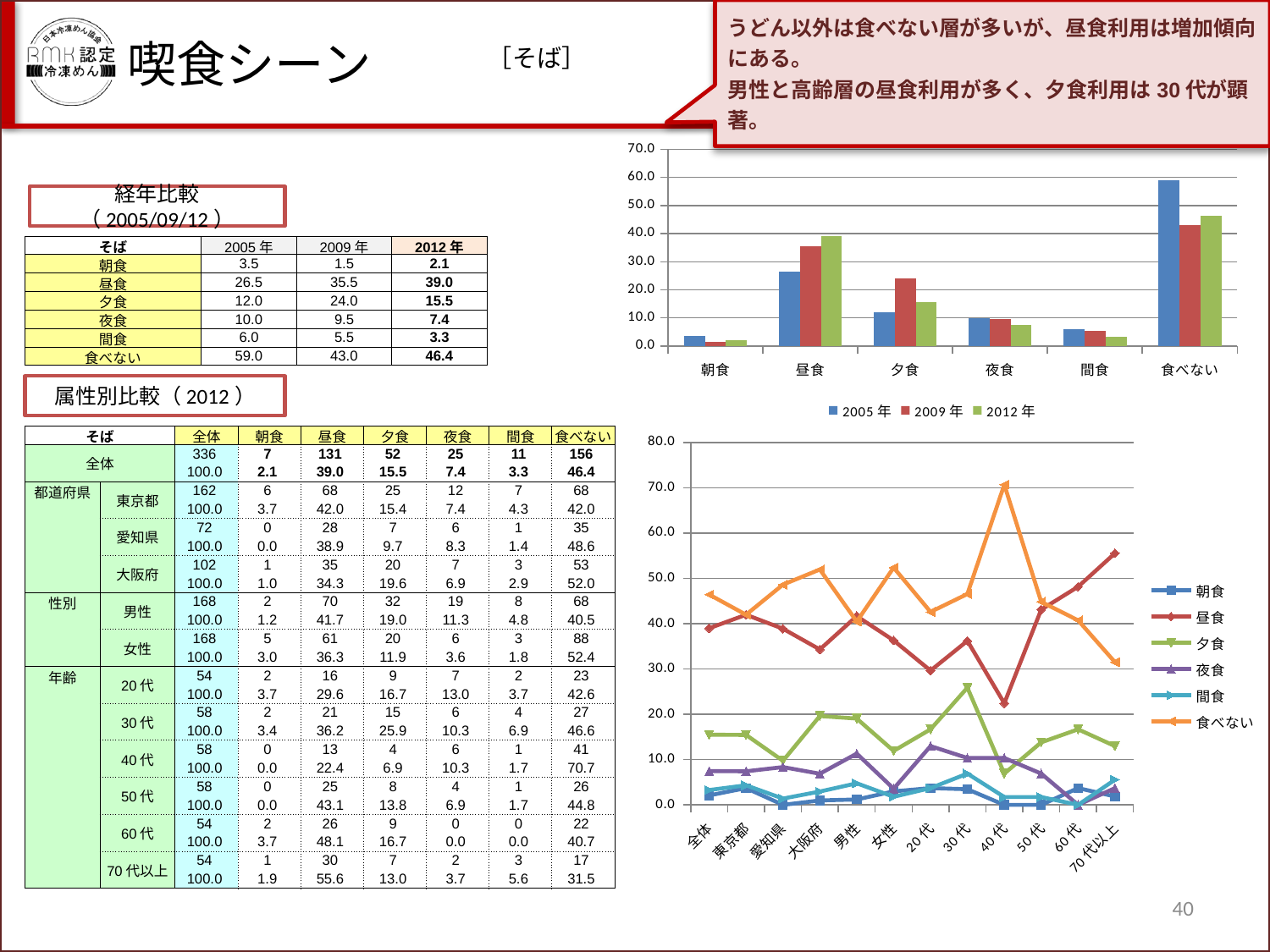

うどん以外は食べない層が多いが、昼食利用は増加傾向にある。
男性と高齢層の昼食利用が多く、夕食利用は30代が顕著。
喫食シーン
［そば］

### Chart

| Category | 2005年 | 2009年 | 2012年 |
|---|---|---|---|
| 朝食 | 3.5 | 1.5 | 2.083333333333335 |
| 昼食 | 26.5 | 35.5 | 38.98809523809526 |
| 夕食 | 12.0 | 24.0 | 15.476190476190473 |
| 夜食 | 10.0 | 9.5 | 7.440476190476193 |
| 間食 | 6.0 | 5.5 | 3.2738095238095237 |
| 食べない | 59.0 | 43.0 | 46.428571428571466 |
経年比較（2005/09/12）
| そば | 2005年 | 2009年 | 2012年 |
| --- | --- | --- | --- |
| 朝食 | 3.5 | 1.5 | 2.1 |
| 昼食 | 26.5 | 35.5 | 39.0 |
| 夕食 | 12.0 | 24.0 | 15.5 |
| 夜食 | 10.0 | 9.5 | 7.4 |
| 間食 | 6.0 | 5.5 | 3.3 |
| 食べない | 59.0 | 43.0 | 46.4 |
属性別比較（2012）
| そば |  | 全体 | 朝食 | 昼食 | 夕食 | 夜食 | 間食 | 食べない |
| --- | --- | --- | --- | --- | --- | --- | --- | --- |
| 全体 |  | 336 | 7 | 131 | 52 | 25 | 11 | 156 |
|  |  | 100.0 | 2.1 | 39.0 | 15.5 | 7.4 | 3.3 | 46.4 |
| 都道府県 | 東京都 | 162 | 6 | 68 | 25 | 12 | 7 | 68 |
|  |  | 100.0 | 3.7 | 42.0 | 15.4 | 7.4 | 4.3 | 42.0 |
|  | 愛知県 | 72 | 0 | 28 | 7 | 6 | 1 | 35 |
|  |  | 100.0 | 0.0 | 38.9 | 9.7 | 8.3 | 1.4 | 48.6 |
|  | 大阪府 | 102 | 1 | 35 | 20 | 7 | 3 | 53 |
|  |  | 100.0 | 1.0 | 34.3 | 19.6 | 6.9 | 2.9 | 52.0 |
| 性別 | 男性 | 168 | 2 | 70 | 32 | 19 | 8 | 68 |
|  |  | 100.0 | 1.2 | 41.7 | 19.0 | 11.3 | 4.8 | 40.5 |
|  | 女性 | 168 | 5 | 61 | 20 | 6 | 3 | 88 |
|  |  | 100.0 | 3.0 | 36.3 | 11.9 | 3.6 | 1.8 | 52.4 |
| 年齢 | 20代 | 54 | 2 | 16 | 9 | 7 | 2 | 23 |
|  |  | 100.0 | 3.7 | 29.6 | 16.7 | 13.0 | 3.7 | 42.6 |
|  | 30代 | 58 | 2 | 21 | 15 | 6 | 4 | 27 |
|  |  | 100.0 | 3.4 | 36.2 | 25.9 | 10.3 | 6.9 | 46.6 |
|  | 40代 | 58 | 0 | 13 | 4 | 6 | 1 | 41 |
|  |  | 100.0 | 0.0 | 22.4 | 6.9 | 10.3 | 1.7 | 70.7 |
|  | 50代 | 58 | 0 | 25 | 8 | 4 | 1 | 26 |
|  |  | 100.0 | 0.0 | 43.1 | 13.8 | 6.9 | 1.7 | 44.8 |
|  | 60代 | 54 | 2 | 26 | 9 | 0 | 0 | 22 |
|  |  | 100.0 | 3.7 | 48.1 | 16.7 | 0.0 | 0.0 | 40.7 |
|  | 70代以上 | 54 | 1 | 30 | 7 | 2 | 3 | 17 |
|  |  | 100.0 | 1.9 | 55.6 | 13.0 | 3.7 | 5.6 | 31.5 |

### Chart

| Category | 朝食 | 昼食 | 夕食 | 夜食 | 間食 | 食べない |
|---|---|---|---|---|---|---|
| 全体 | 2.083333333333335 | 38.98809523809526 | 15.476190476190473 | 7.440476190476193 | 3.2738095238095237 | 46.428571428571466 |
| 東京都 | 3.703703703703704 | 41.97530864197534 | 15.432098765432098 | 7.4074074074074066 | 4.320987654320982 | 41.97530864197534 |
| 愛知県 | 0.0 | 38.88888888888889 | 9.722222222222223 | 8.333333333333332 | 1.3888888888888897 | 48.61111111111111 |
| 大阪府 | 0.9803921568627444 | 34.31372549019604 | 19.607843137254918 | 6.862745098039213 | 2.9411764705882337 | 51.9607843137255 |
| 男性 | 1.1904761904761905 | 41.666666666666615 | 19.047619047619033 | 11.309523809523817 | 4.761904761904762 | 40.476190476190474 |
| 女性 | 2.976190476190476 | 36.30952380952381 | 11.904761904761903 | 3.5714285714285707 | 1.7857142857142843 | 52.38095238095239 |
| 20代 | 3.703703703703704 | 29.629629629629626 | 16.666666666666664 | 12.962962962962969 | 3.703703703703704 | 42.5925925925926 |
| 30代 | 3.4482758620689653 | 36.20689655172411 | 25.862068965517242 | 10.344827586206897 | 6.896551724137931 | 46.551724137931025 |
| 40代 | 0.0 | 22.413793103448278 | 6.896551724137931 | 10.344827586206897 | 1.7241379310344827 | 70.6896551724137 |
| 50代 | 0.0 | 43.103448275862036 | 13.793103448275849 | 6.896551724137931 | 1.7241379310344827 | 44.82758620689653 |
| 60代 | 3.703703703703704 | 48.14814814814819 | 16.666666666666664 | 0.0 | 0.0 | 40.74074074074076 |
| 70代以上 | 1.851851851851852 | 55.55555555555556 | 12.962962962962969 | 3.703703703703704 | 5.555555555555548 | 31.48148148148148 |
40